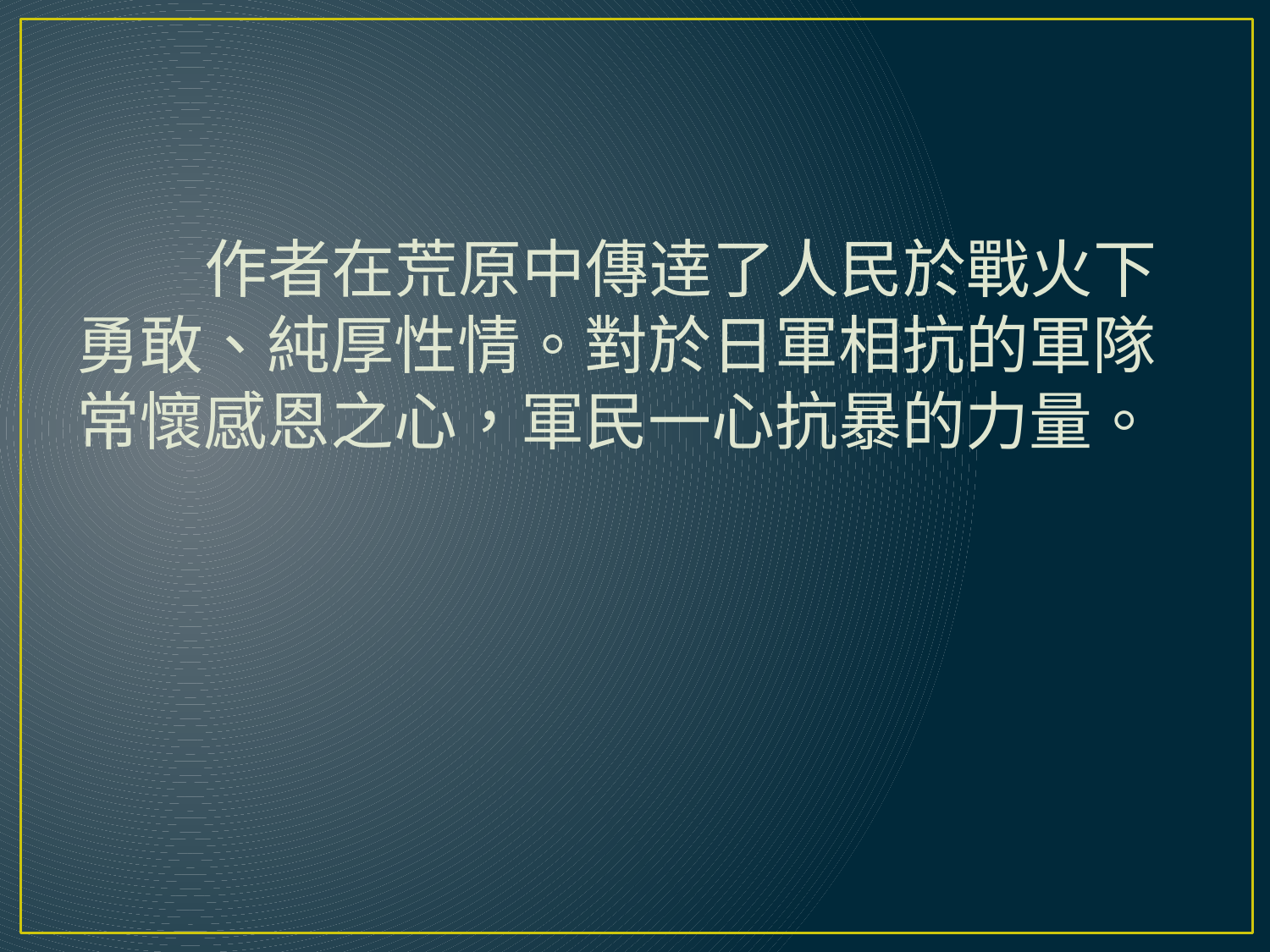

#
        作者在荒原中傳逹了人民於戰火下勇敢、純厚性情。對於日軍相抗的軍隊常懷感恩之心，軍民一心抗暴的力量。